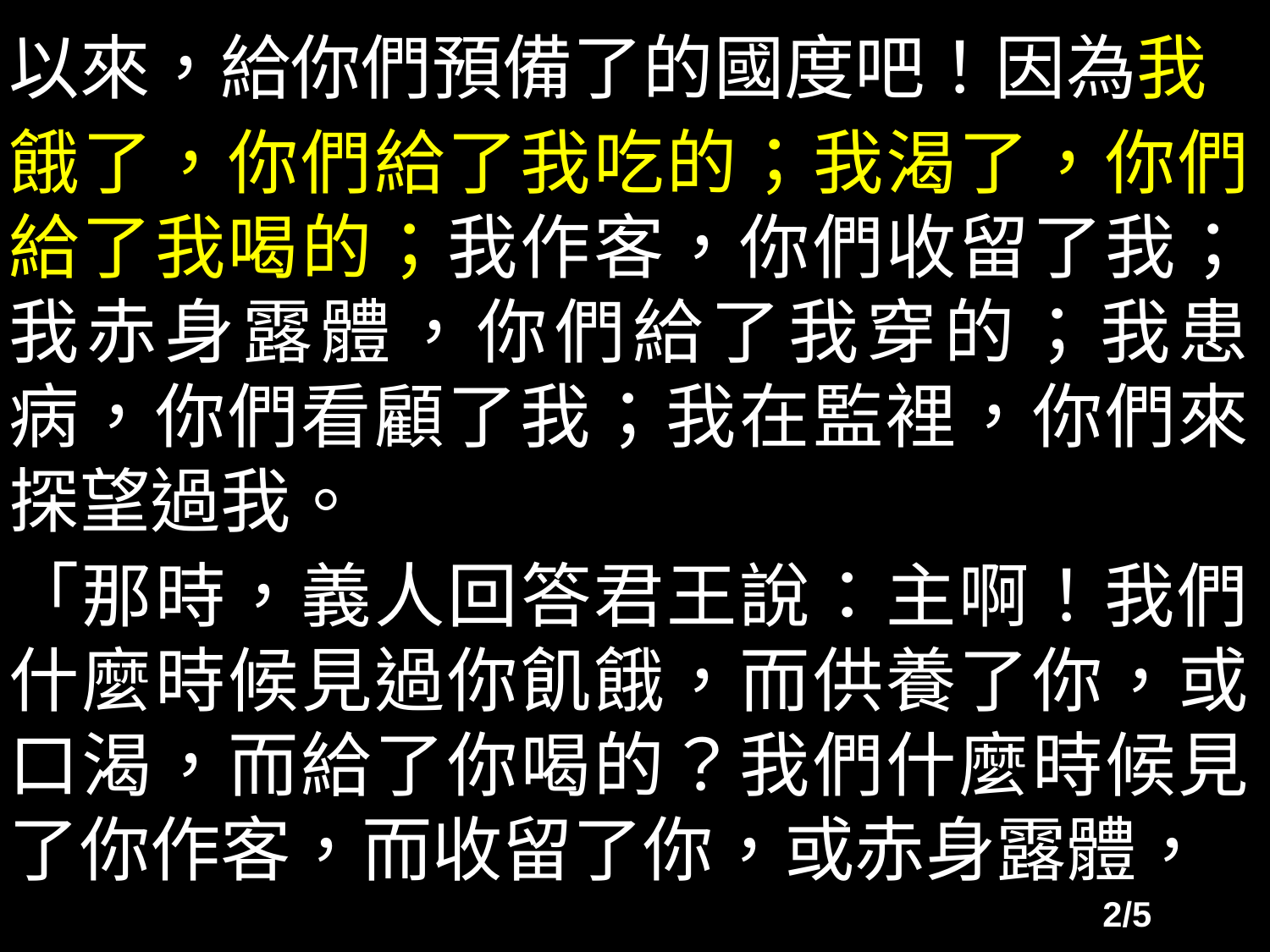

以來，給你們預備了的國度吧！因為我
餓了，你們給了我吃的；我渴了，你們給了我喝的；我作客，你們收留了我；我赤身露體，你們給了我穿的；我患病，你們看顧了我；我在監裡，你們來探望過我。
「那時，義人回答君王說：主啊！我們什麼時候見過你飢餓，而供養了你，或口渴，而給了你喝的？我們什麼時候見了你作客，而收留了你，或赤身露體，

2/5